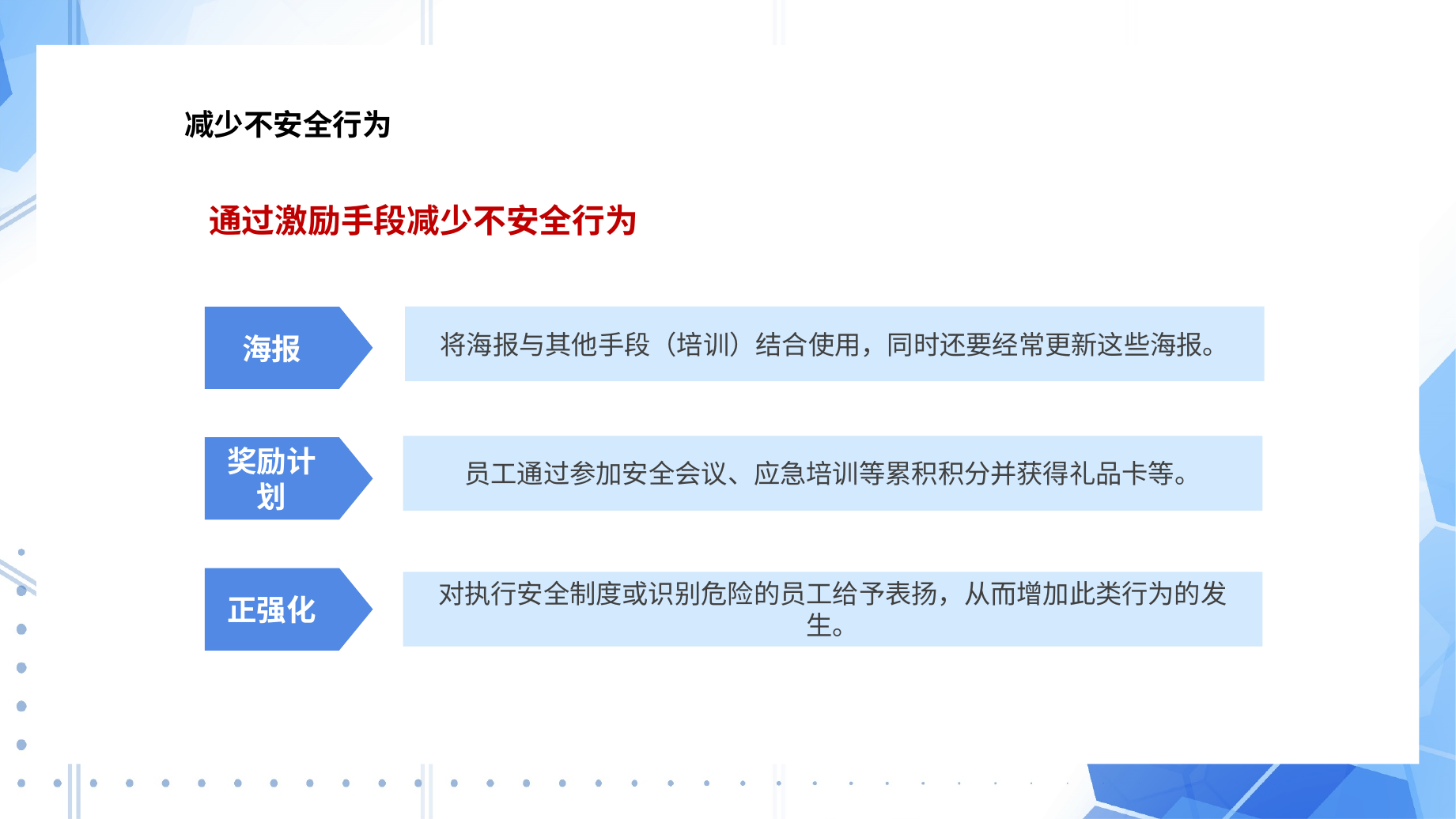

3
减少不安全行为
通过激励手段减少不安全行为
海报
将海报与其他手段（培训）结合使用，同时还要经常更新这些海报。
奖励计划
员工通过参加安全会议、应急培训等累积积分并获得礼品卡等。
正强化
对执行安全制度或识别危险的员工给予表扬，从而增加此类行为的发生。